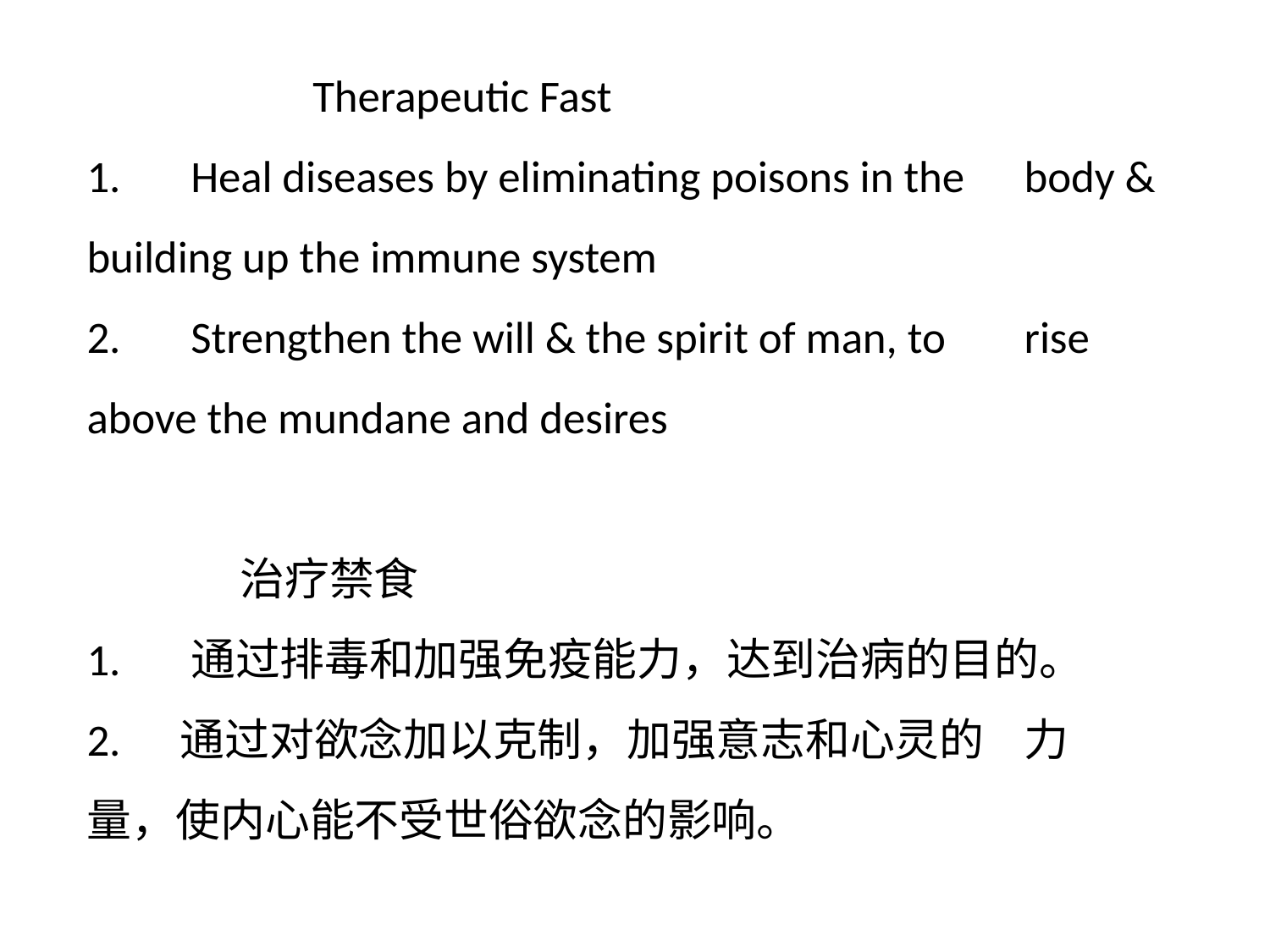

# Therapeutic Fast 1. 	Heal diseases by eliminating poisons in the 	body & building up the immune system 2. 	Strengthen the will & the spirit of man, to 	rise above the mundane and desires 治疗禁食 1.	通过排毒和加强免疫能力，达到治病的目的。 2.     通过对欲念加以克制，加强意志和心灵的	力   	量，使内心能不受世俗欲念的影响。